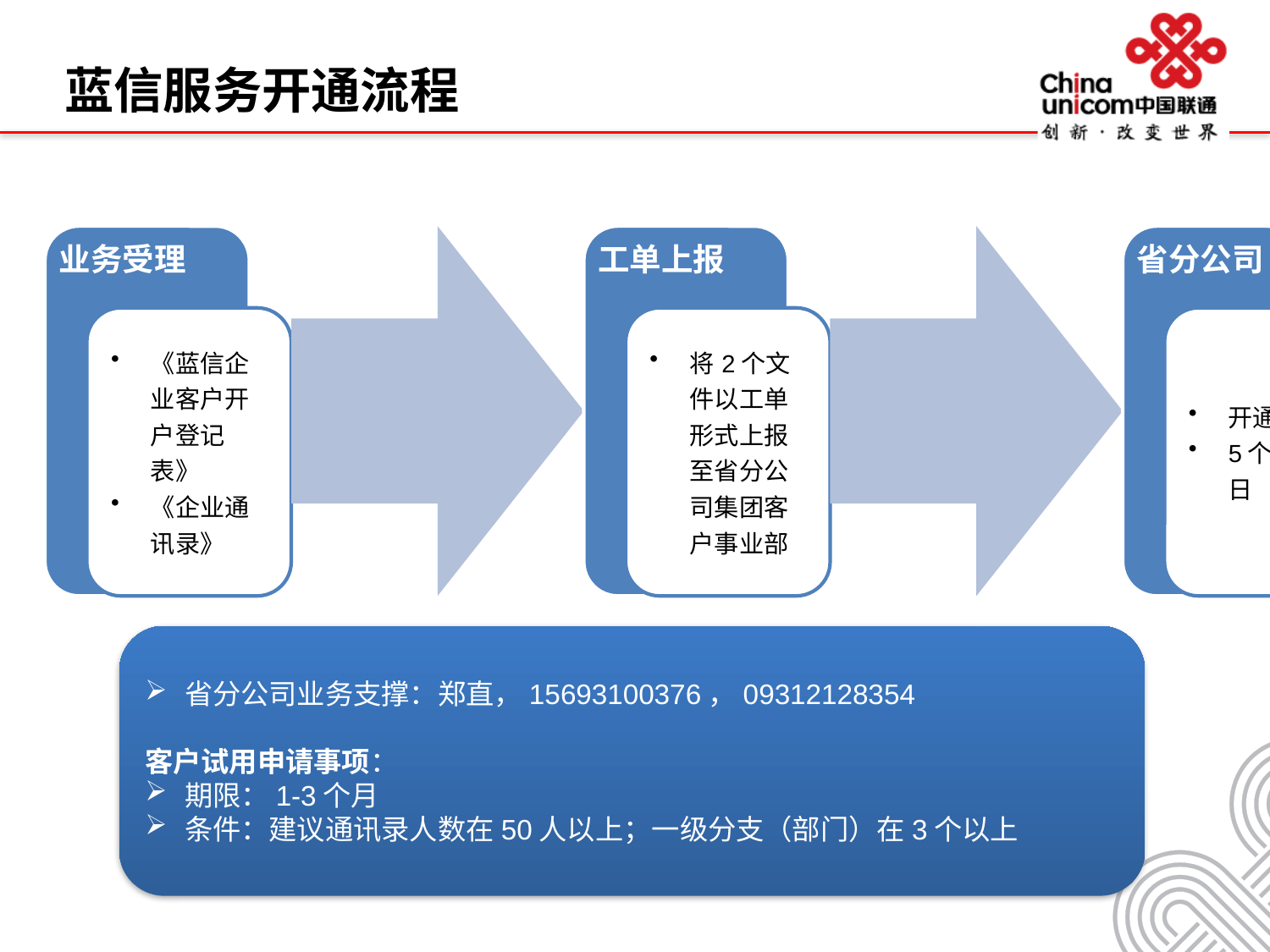

蓝信服务开通流程
业务受理
工单上报
省分公司
《企业通讯录》
将2个文件以工单形式上报至省分公司集团客户事业部
《蓝信企业客户开户登记表》
省分公司业务支撑：郑直，15693100376，09312128354

客户试用申请事项：
期限：1-3个月
条件：建议通讯录人数在50人以上；一级分支（部门）在3个以上